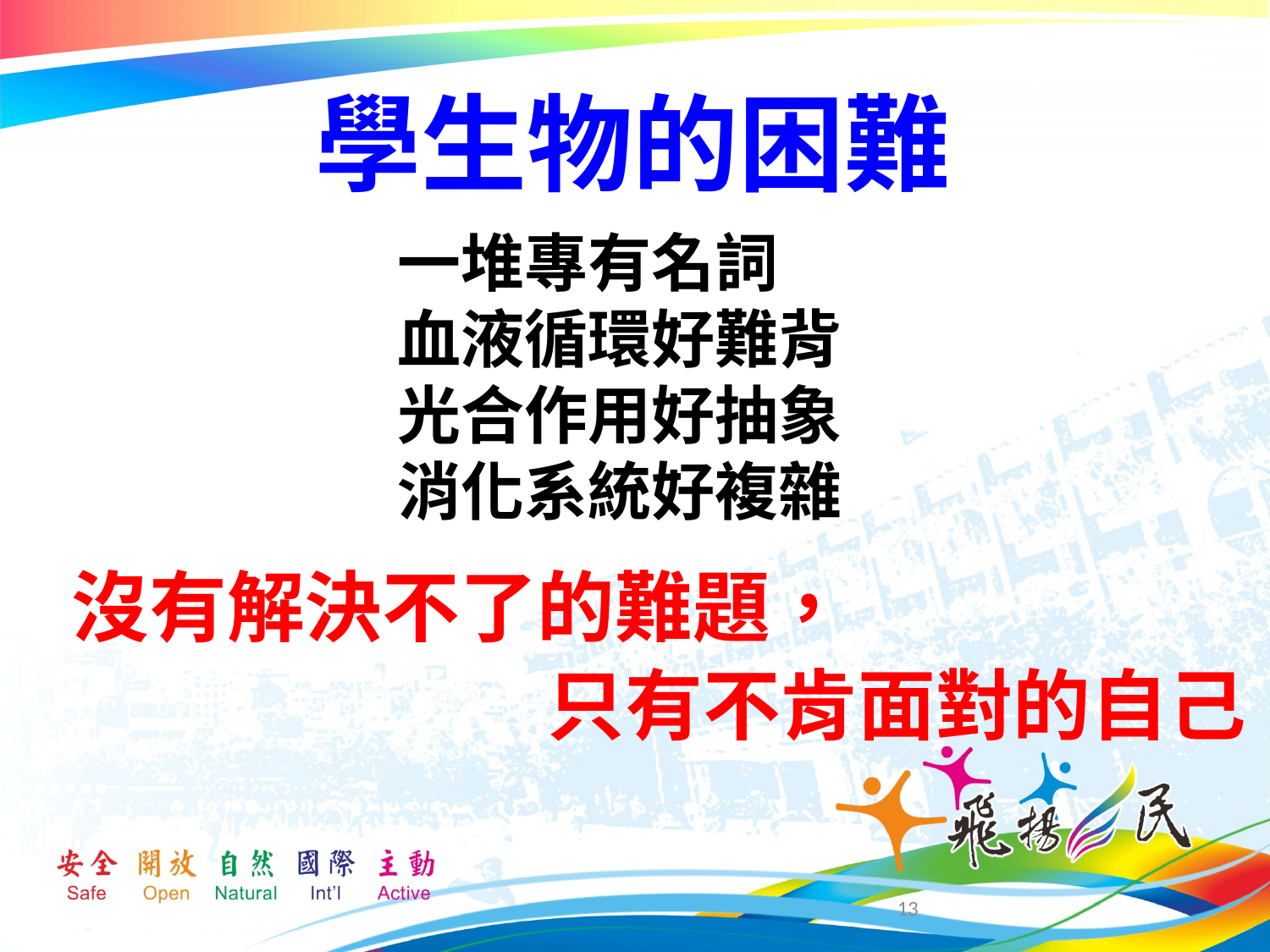

# 學生物的困難
一堆專有名詞
血液循環好難背
光合作用好抽象
消化系統好複雜
沒有解決不了的難題，
只有不肯面對的自己
13